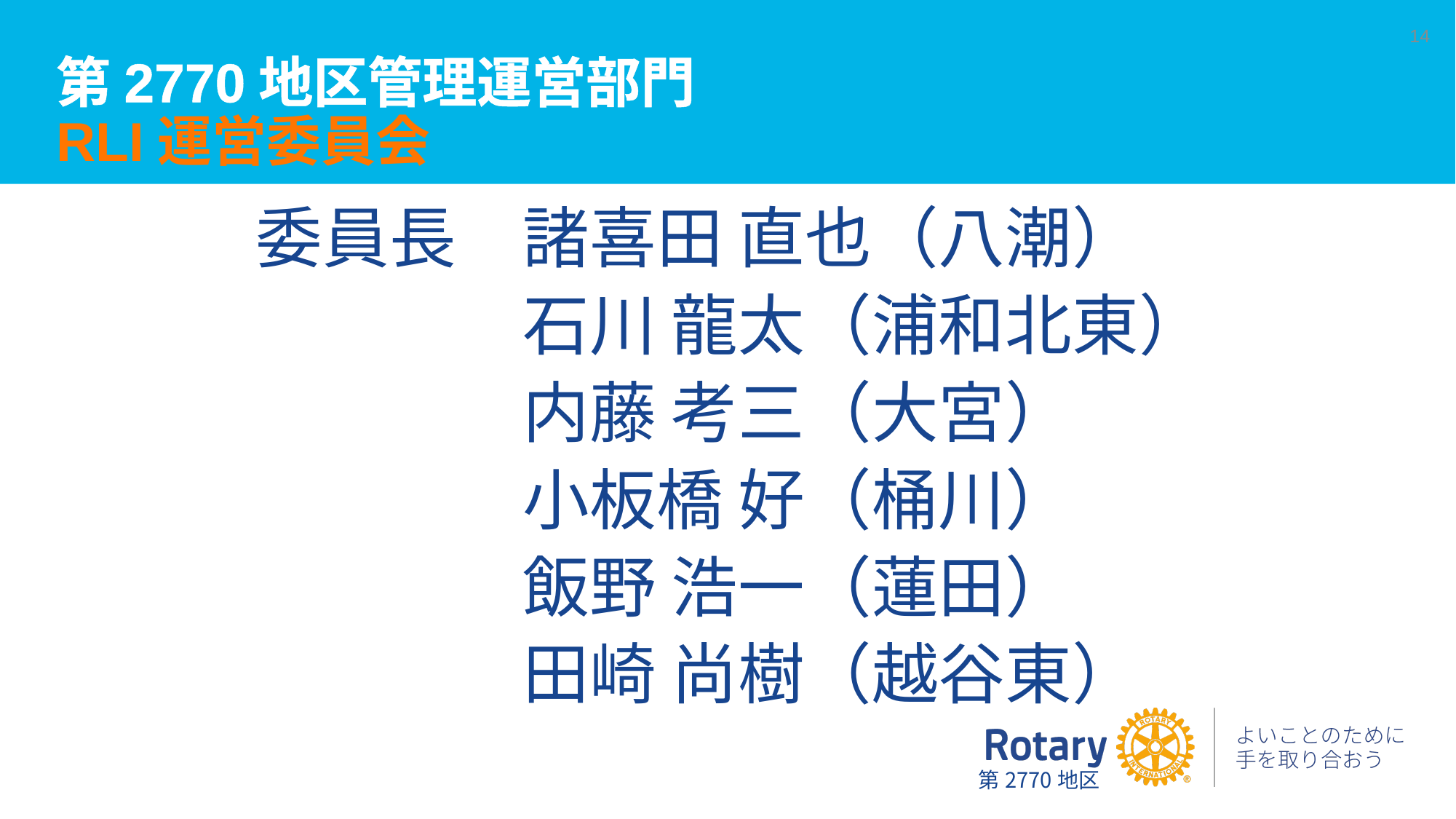

# 第2770地区管理運営部門 RLI運営委員会
14
委員長　諸喜田 直也（八潮）
　　　　石川 龍太（浦和北東）
　　　　内藤 考三（大宮）
　　　　小板橋 好（桶川）
　　　　飯野 浩一（蓮田）
　　　　田崎 尚樹（越谷東）